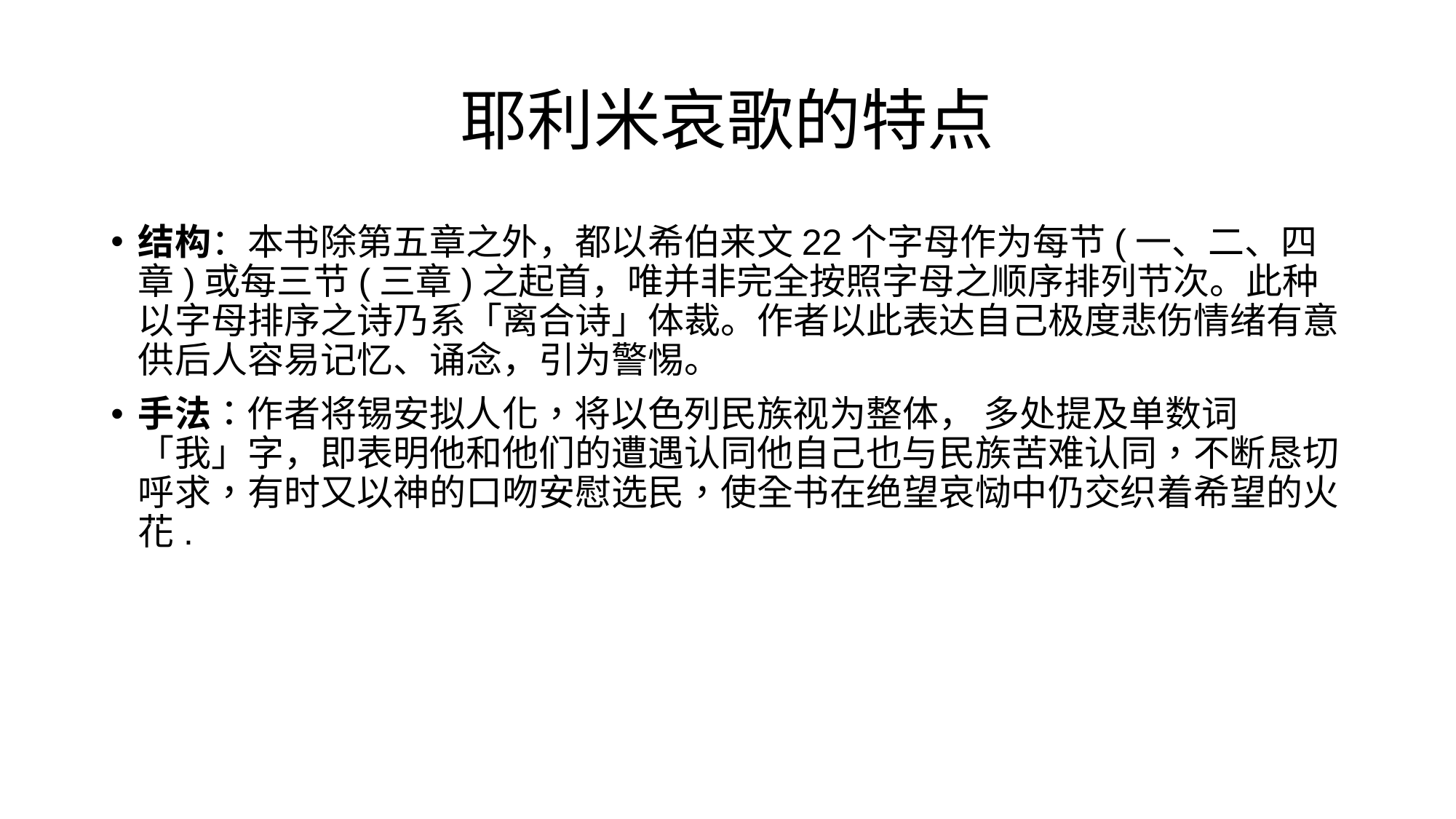

# 耶利米哀歌的特点
结构：本书除第五章之外，都以希伯来文22个字母作为每节(一、二、四章)或每三节(三章)之起首，唯并非完全按照字母之顺序排列节次。此种以字母排序之诗乃系「离合诗」体裁。作者以此表达自己极度悲伤情绪有意供后人容易记忆、诵念，引为警惕。
手法：作者将锡安拟人化，将以色列民族视为整体， 多处提及单数词「我」字，即表明他和他们的遭遇认同他自己也与民族苦难认同，不断恳切呼求，有时又以神的口吻安慰选民，使全书在绝望哀恸中仍交织着希望的火花.